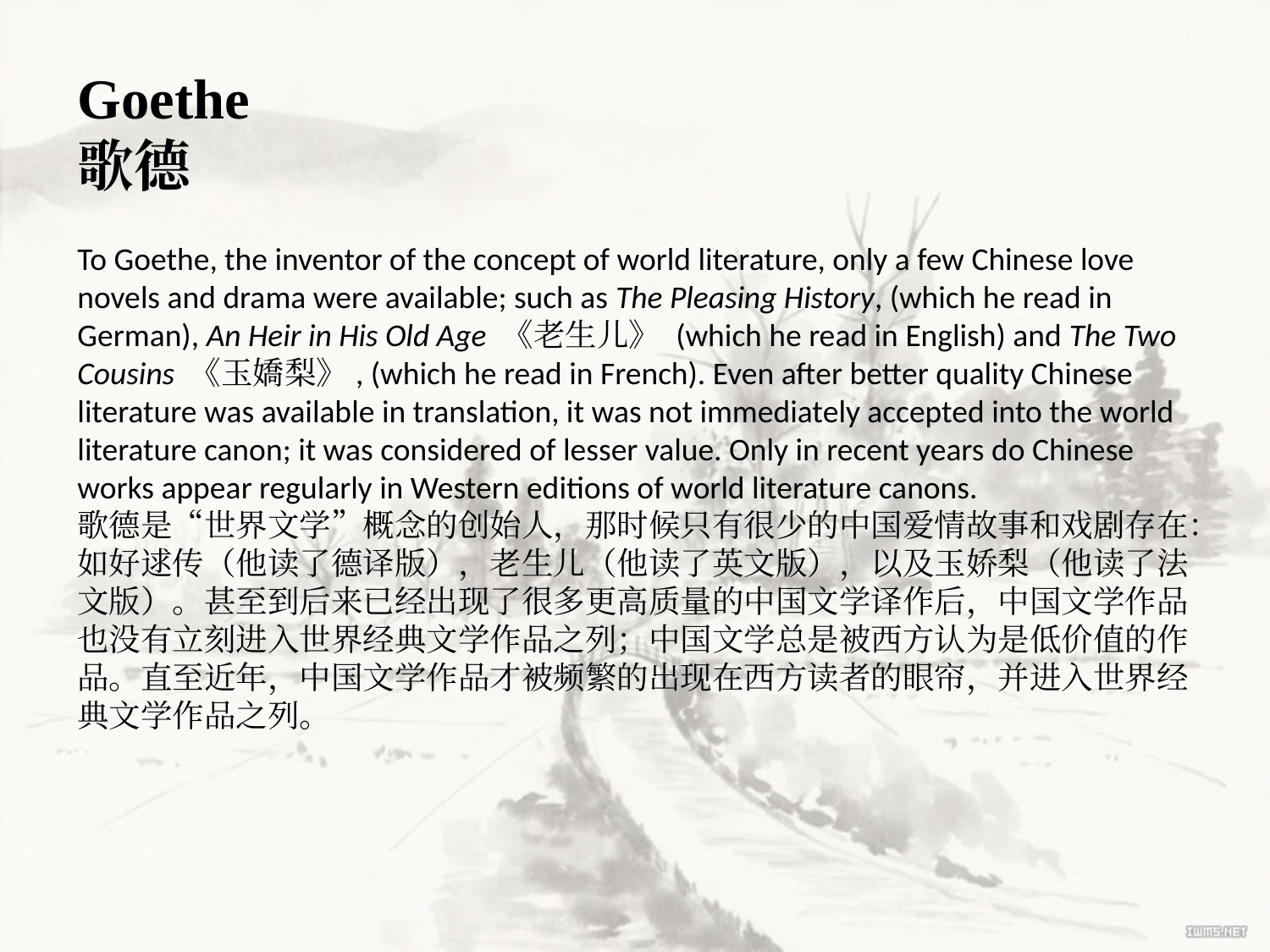

Goethe
歌德

To Goethe, the inventor of the concept of world literature, only a few Chinese love novels and drama were available; such as The Pleasing History, (which he read in German), An Heir in His Old Age 《老生儿》 (which he read in English) and The Two Cousins 《玉嬌梨》, (which he read in French). Even after better quality Chinese literature was available in translation, it was not immediately accepted into the world literature canon; it was considered of lesser value. Only in recent years do Chinese works appear regularly in Western editions of world literature canons.
歌德是“世界文学”概念的创始人，那时候只有很少的中国爱情故事和戏剧存在：如好逑传（他读了德译版），老生儿（他读了英文版），以及玉娇梨（他读了法文版）。甚至到后来已经出现了很多更高质量的中国文学译作后，中国文学作品也没有立刻进入世界经典文学作品之列；中国文学总是被西方认为是低价值的作品。直至近年，中国文学作品才被频繁的出现在西方读者的眼帘，并进入世界经典文学作品之列。